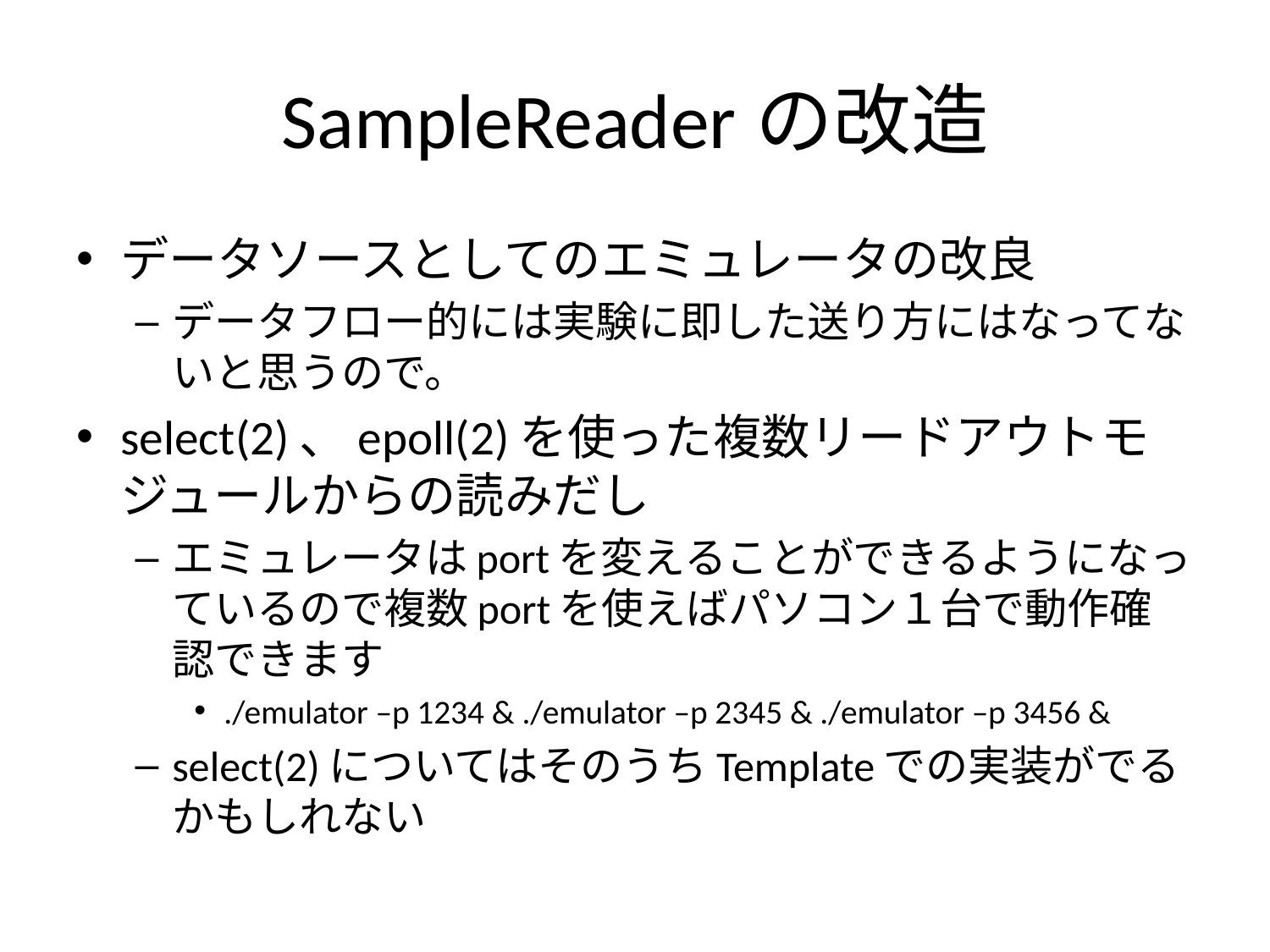

# SampleReaderの改造
データソースとしてのエミュレータの改良
データフロー的には実験に即した送り方にはなってないと思うので。
select(2)、epoll(2)を使った複数リードアウトモジュールからの読みだし
エミュレータはportを変えることができるようになっているので複数portを使えばパソコン１台で動作確認できます
./emulator –p 1234 & ./emulator –p 2345 & ./emulator –p 3456 &
select(2)についてはそのうちTemplateでの実装がでるかもしれない